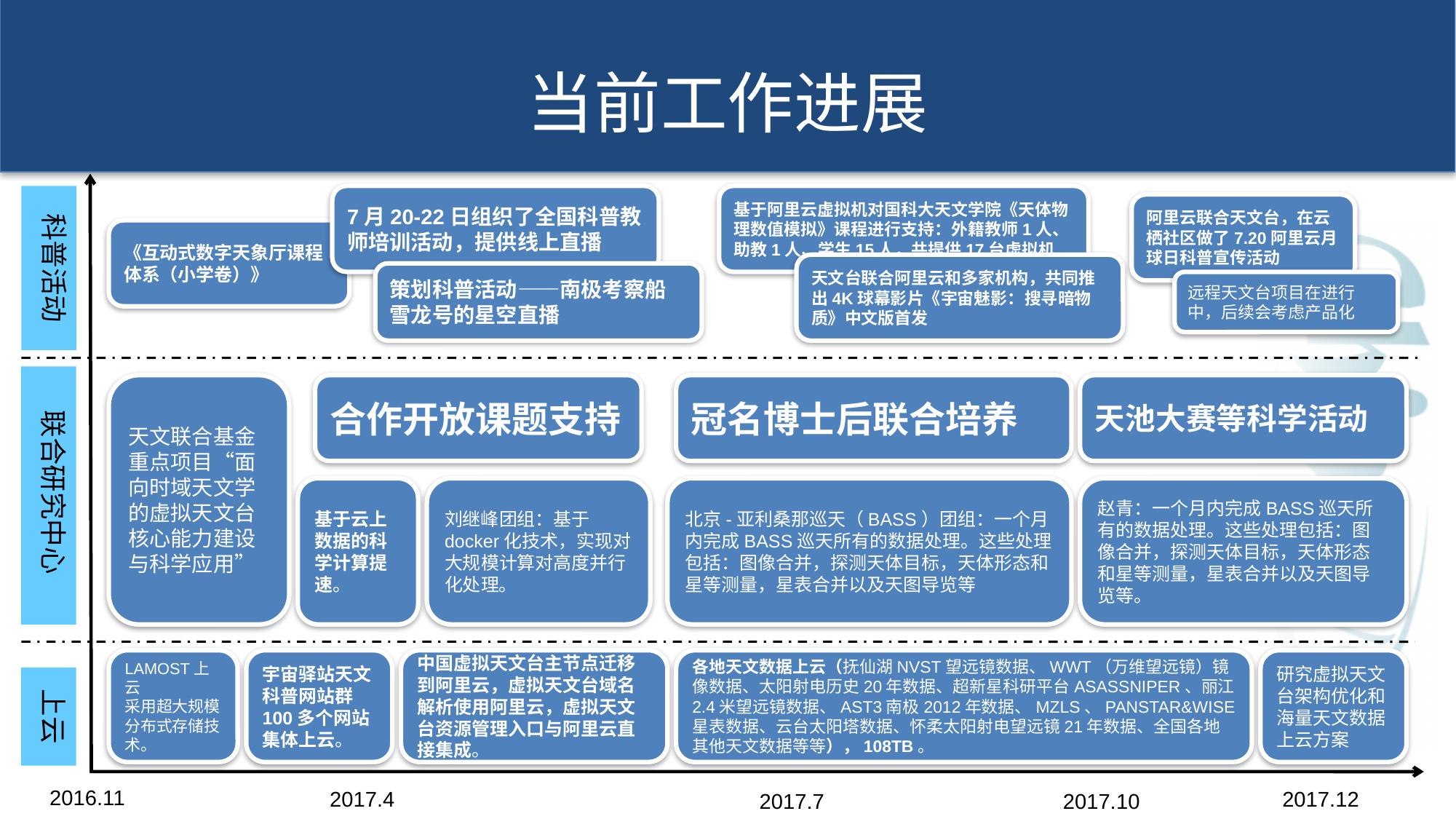

# 当前工作进展

科普活动
7月20-22日组织了全国科普教师培训活动，提供线上直播
基于阿里云虚拟机对国科大天文学院《天体物理数值模拟》课程进行支持：外籍教师1人、助教1人、学生15人，共提供17台虚拟机
阿里云联合天文台，在云栖社区做了7.20阿里云月球日科普宣传活动
《互动式数字天象厅课程体系（小学卷）》
天文台联合阿里云和多家机构，共同推出4K球幕影片《宇宙魅影：搜寻暗物质》中文版首发
策划科普活动——南极考察船雪龙号的星空直播
远程天文台项目在进行中，后续会考虑产品化

联合研究中心
天文联合基金重点项目“面向时域天文学的虚拟天文台核心能力建设与科学应用”
合作开放课题支持
冠名博士后联合培养
天池大赛等科学活动
赵青：一个月内完成BASS巡天所有的数据处理。这些处理包括：图像合并，探测天体目标，天体形态和星等测量，星表合并以及天图导览等。
基于云上数据的科学计算提速。
刘继峰团组：基于docker化技术，实现对大规模计算对高度并行化处理。
北京-亚利桑那巡天（BASS）团组：一个月内完成BASS巡天所有的数据处理。这些处理包括：图像合并，探测天体目标，天体形态和星等测量，星表合并以及天图导览等

LAMOST上云
采用超大规模分布式存储技术。
宇宙驿站天文科普网站群100多个网站集体上云。
中国虚拟天文台主节点迁移到阿里云，虚拟天文台域名解析使用阿里云，虚拟天文台资源管理入口与阿里云直接集成。
各地天文数据上云（抚仙湖NVST望远镜数据、WWT（万维望远镜）镜像数据、太阳射电历史20年数据、超新星科研平台ASASSNIPER、丽江2.4米望远镜数据、AST3南极2012年数据、MZLS、PANSTAR&WISE星表数据、云台太阳塔数据、怀柔太阳射电望远镜21年数据、全国各地其他天文数据等等），108TB。
研究虚拟天文台架构优化和海量天文数据上云方案
上云

2016.11
2017.4
2017.12
2017.7
2017.10